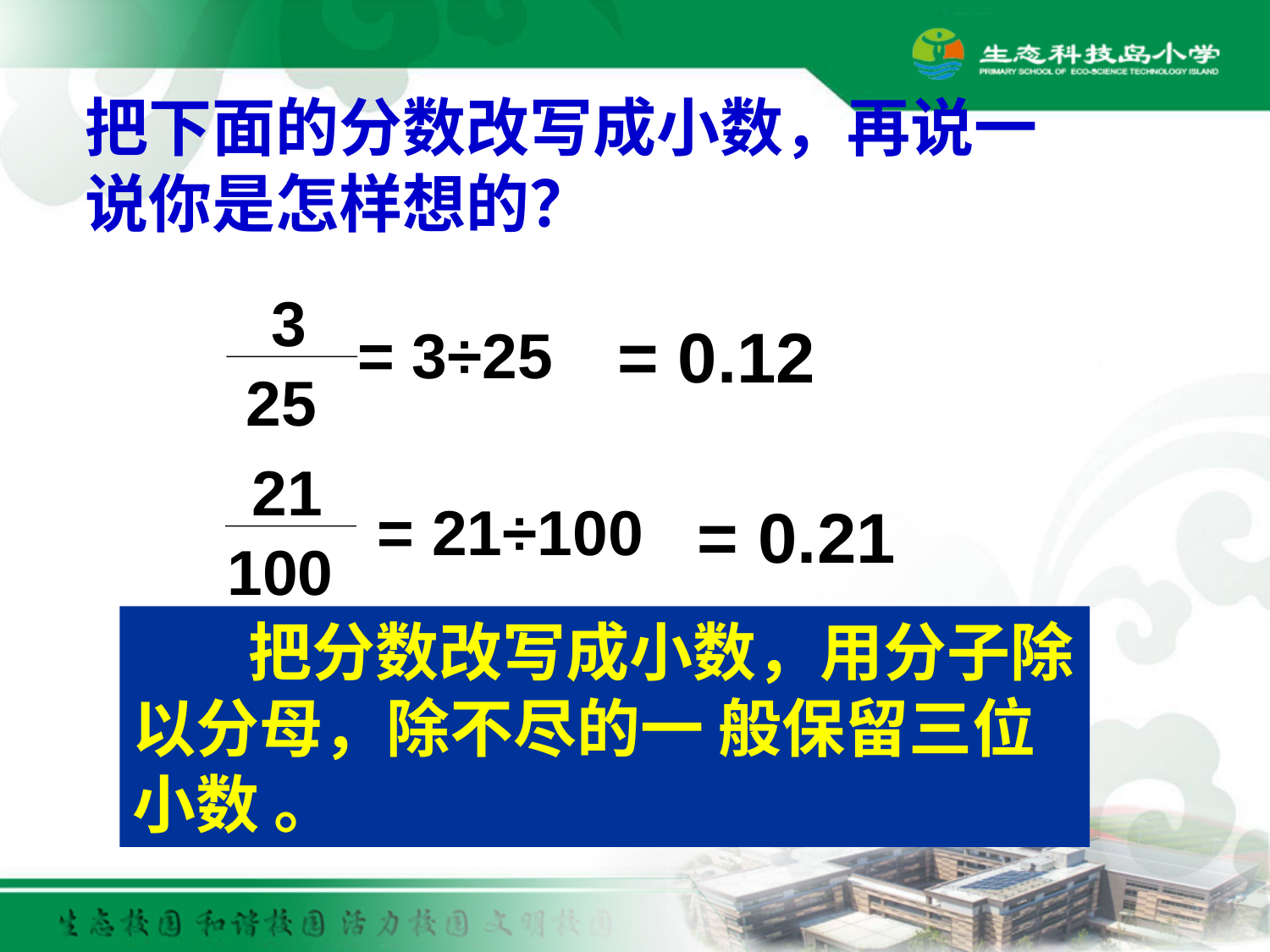

把下面的分数改写成小数，再说一说你是怎样想的？
 3
 25

= 0.12
= 3÷25
21
100

= 21÷100
= 0.21
       把分数改写成小数，用分子除 以分母，除不尽的一 般保留三位小数 。